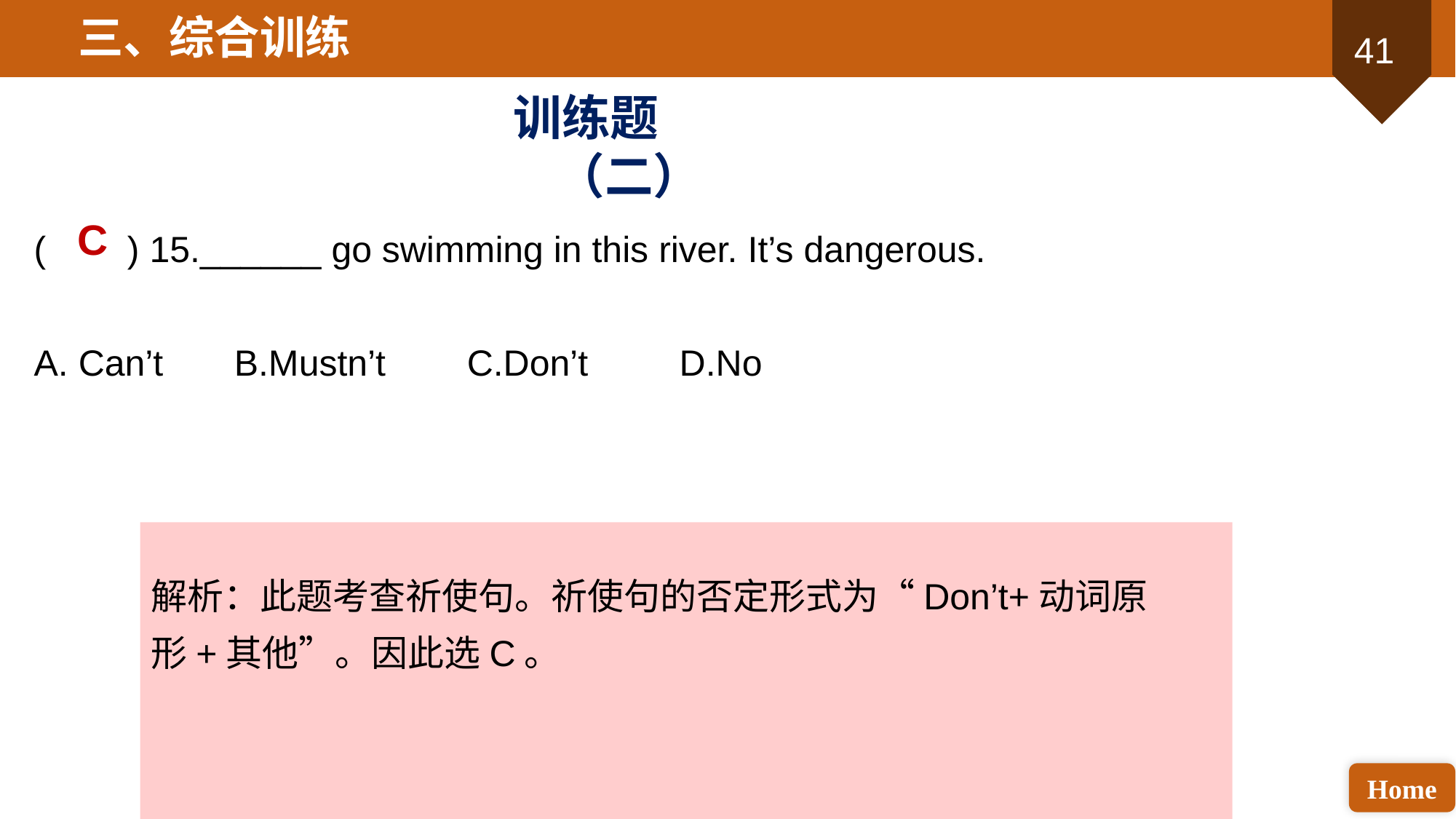

三、综合训练
训练题（二）
C
(        ) 15.______ go swimming in this river. It’s dangerous.

A. Can’t       B.Mustn’t        C.Don’t         D.No

解析：此题考查祈使句。祈使句的否定形式为“Don’t+动词原形+其他”。因此选C。